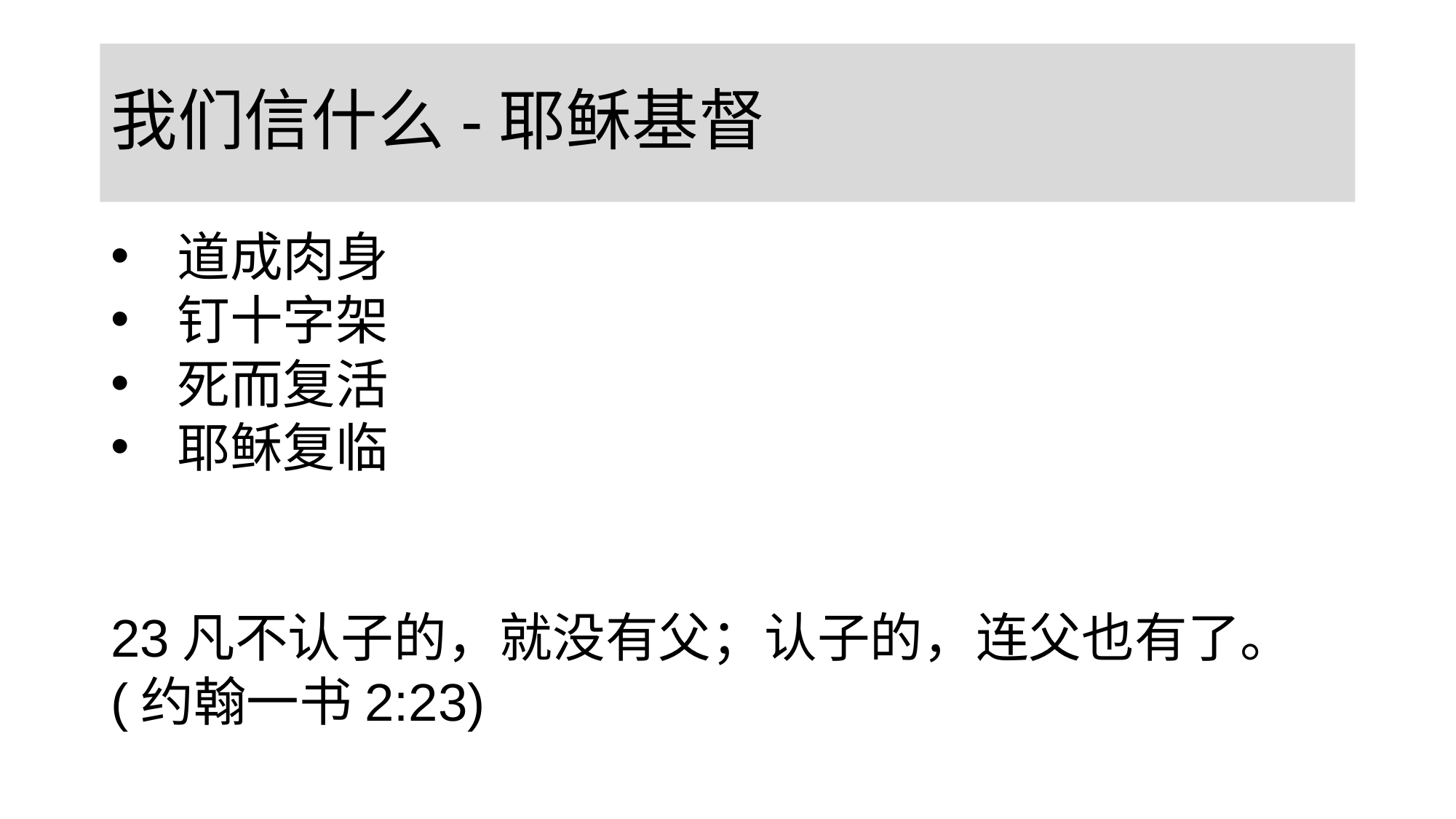

# 我们信什么-耶稣基督
道成肉身
钉十字架
死而复活
耶稣复临

23凡不认子的，就没有父；认子的，连父也有了。
(约翰一书2:23)